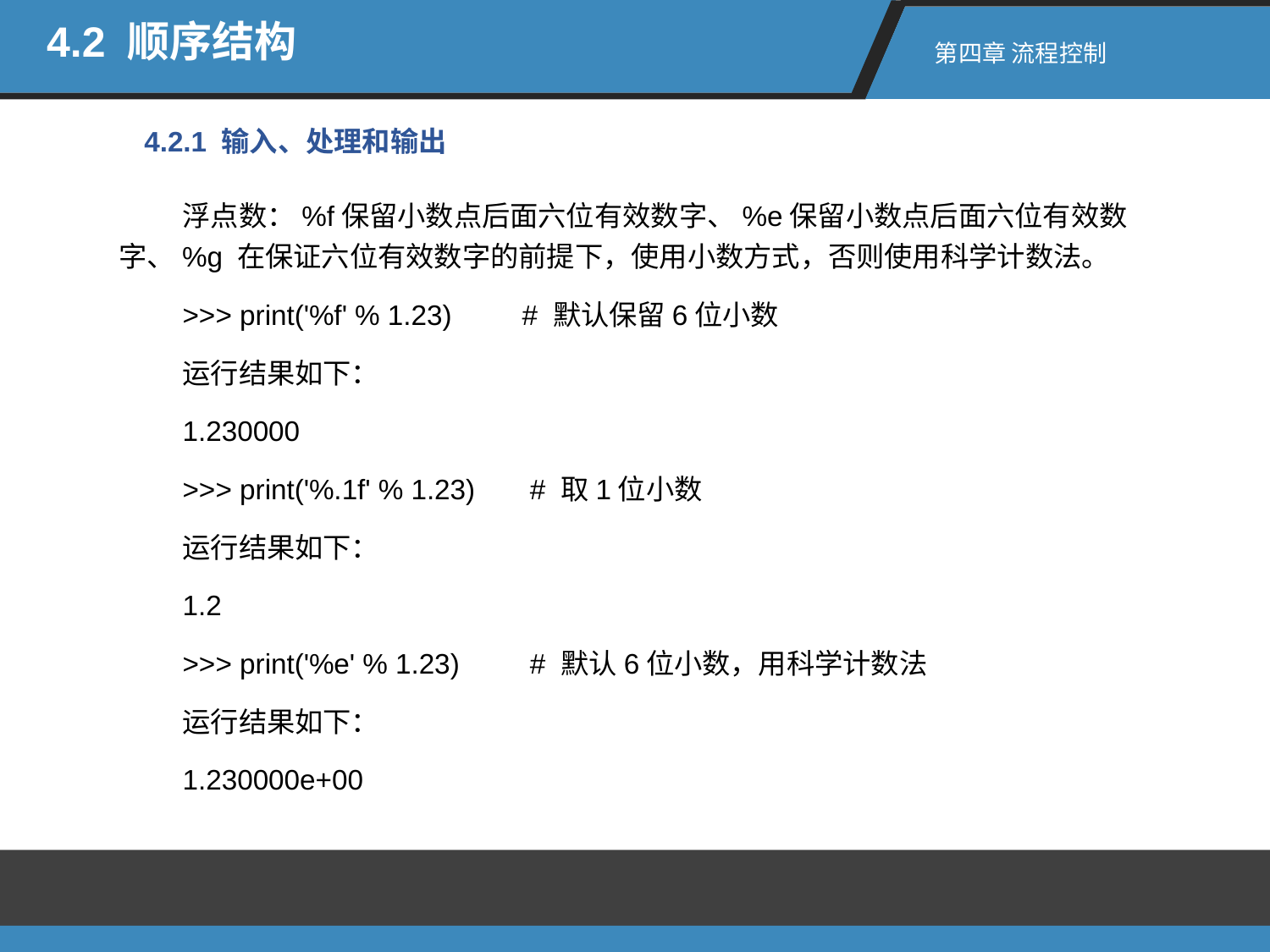

4.2 顺序结构
第四章 流程控制
4.2.1 输入、处理和输出
浮点数：%f保留小数点后面六位有效数字、%e保留小数点后面六位有效数字、%g 在保证六位有效数字的前提下，使用小数方式，否则使用科学计数法。
>>> print('%f' % 1.23)         # 默认保留6位小数
运行结果如下：
1.230000
>>> print('%.1f' % 1.23)       # 取1位小数
运行结果如下：
1.2
>>> print('%e' % 1.23)         # 默认6位小数，用科学计数法
运行结果如下：
1.230000e+00